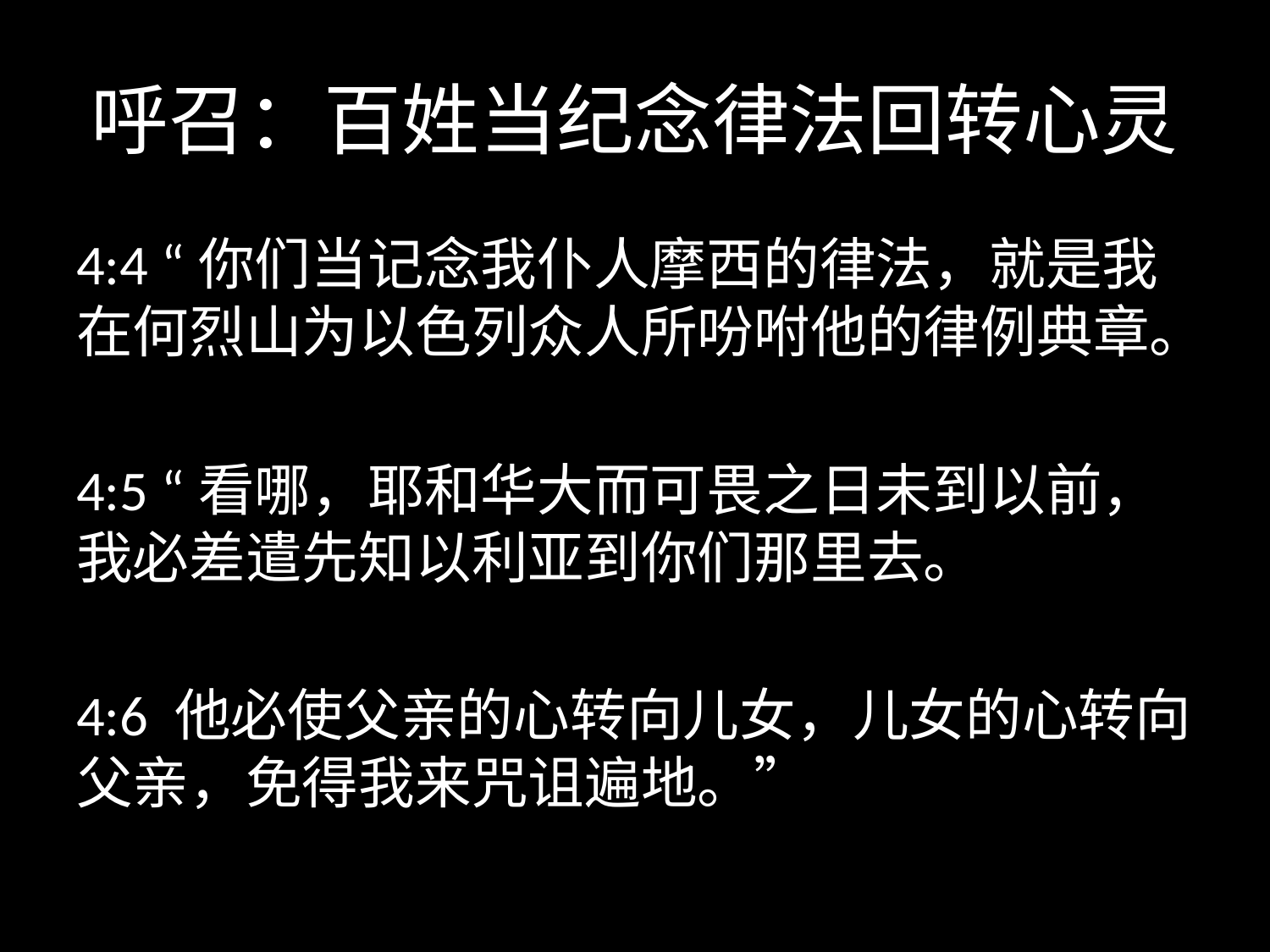

# 呼召：百姓当纪念律法回转心灵
4:4 “你们当记念我仆人摩西的律法，就是我在何烈山为以色列众人所吩咐他的律例典章。

4:5 “看哪，耶和华大而可畏之日未到以前，我必差遣先知以利亚到你们那里去。

4:6 他必使父亲的心转向儿女，儿女的心转向父亲，免得我来咒诅遍地。”